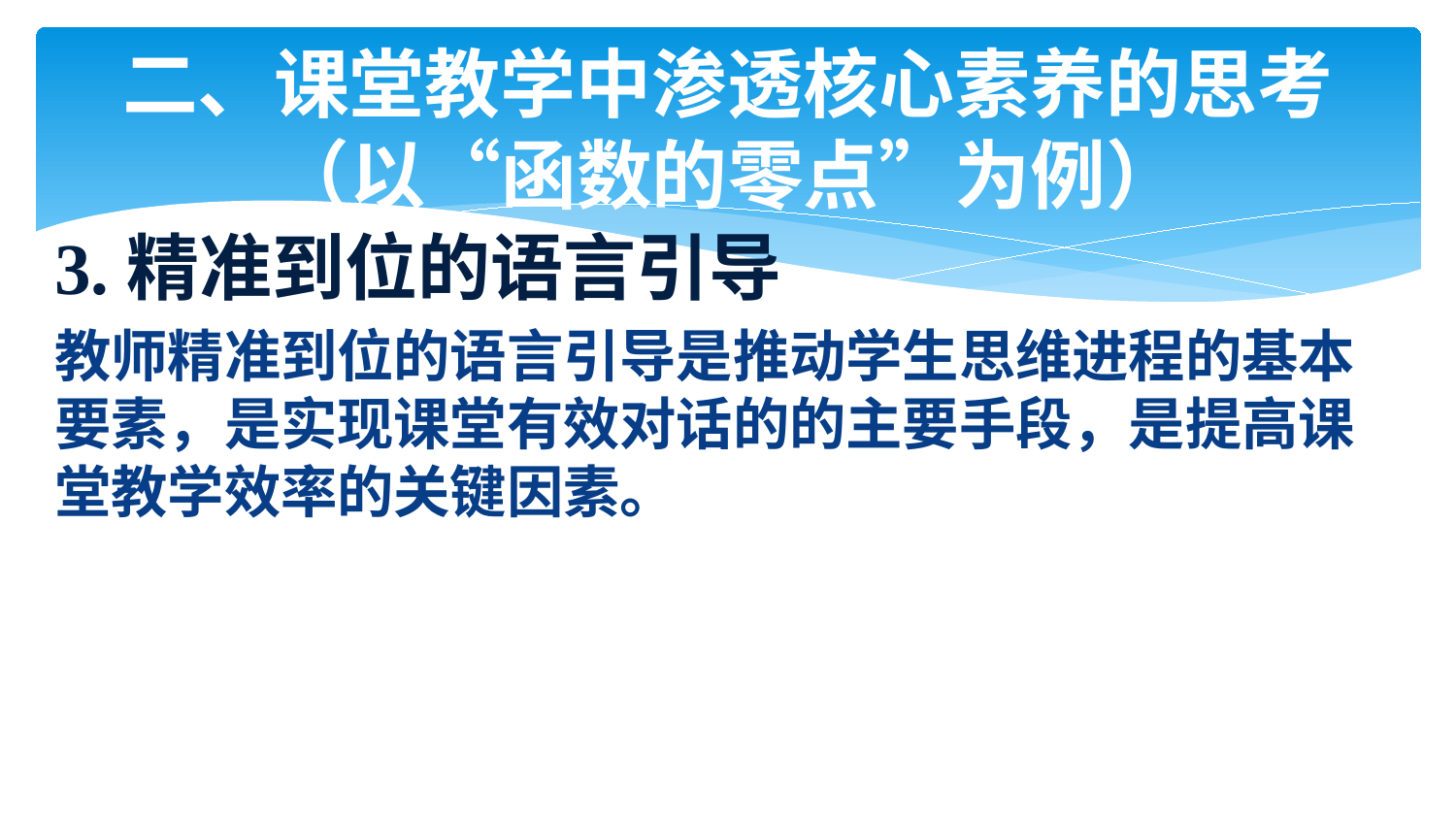

二、课堂教学中渗透核心素养的思考（以“函数的零点”为例）
3.精准到位的语言引导
教师精准到位的语言引导是推动学生思维进程的基本要素，是实现课堂有效对话的的主要手段，是提高课堂教学效率的关键因素。